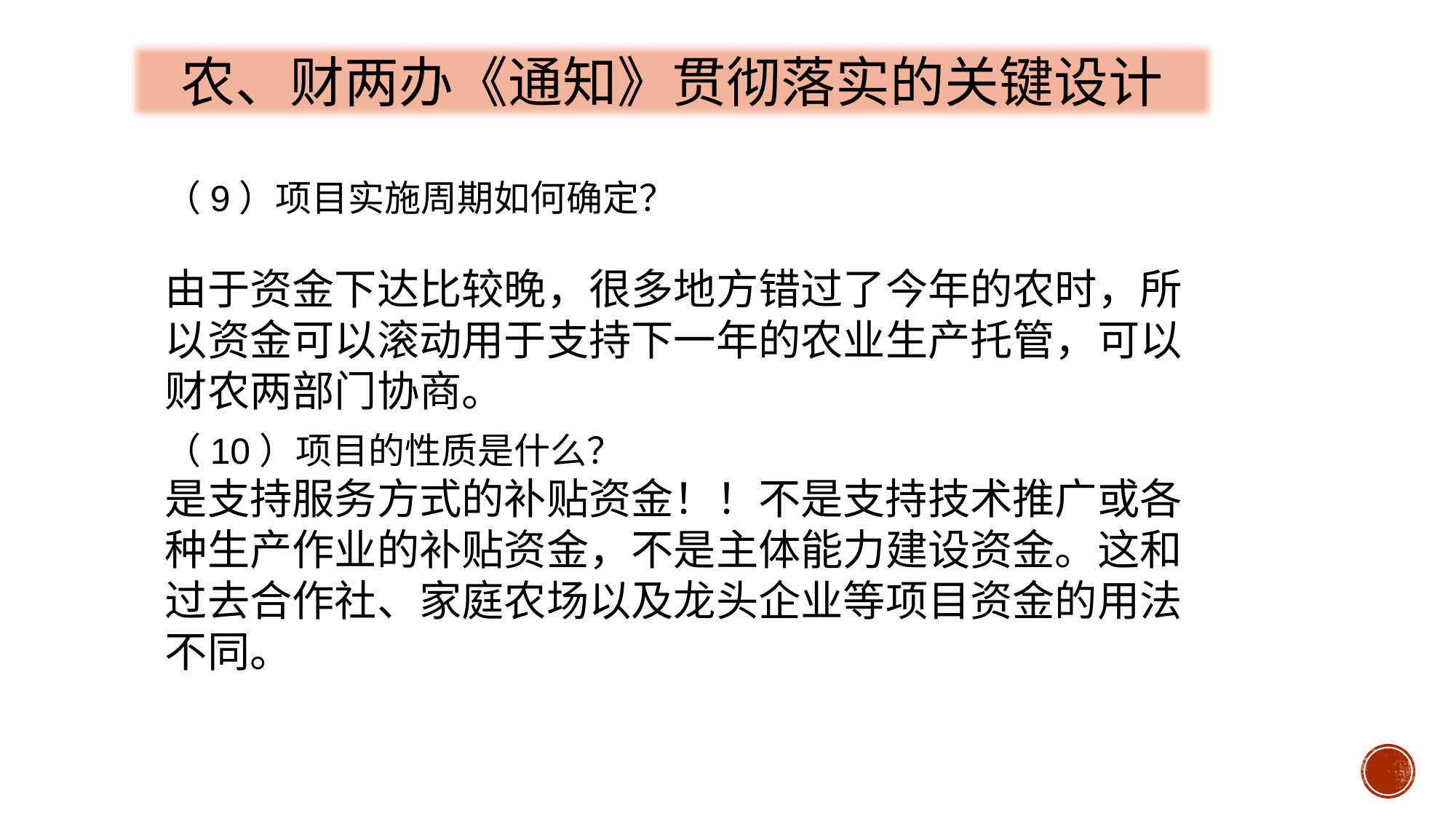

农、财两办《通知》贯彻落实的关键设计
（9）项目实施周期如何确定？

由于资金下达比较晚，很多地方错过了今年的农时，所以资金可以滚动用于支持下一年的农业生产托管，可以财农两部门协商。
（10）项目的性质是什么？
是支持服务方式的补贴资金！！不是支持技术推广或各种生产作业的补贴资金，不是主体能力建设资金。这和过去合作社、家庭农场以及龙头企业等项目资金的用法不同。